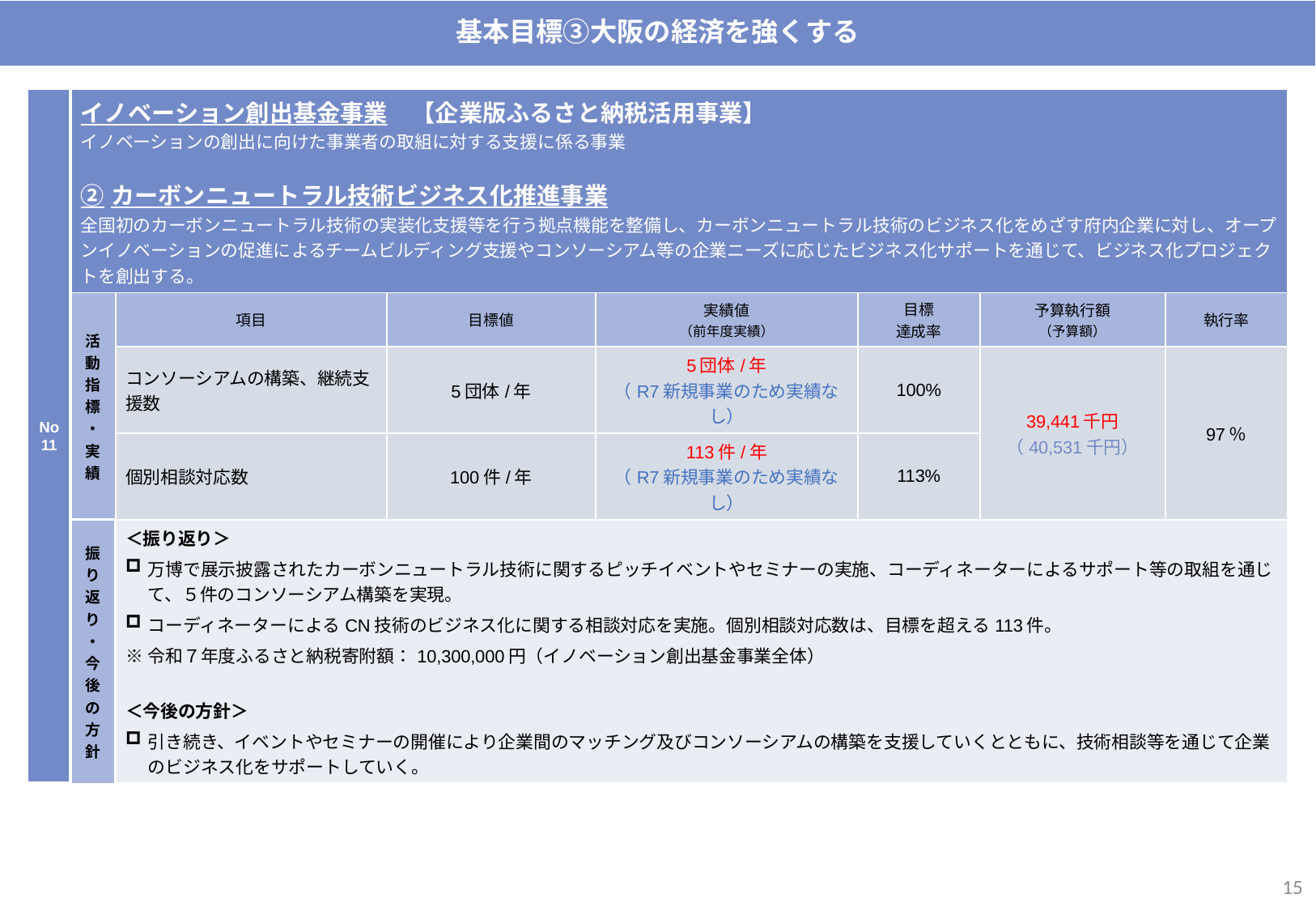

基本目標③大阪の経済を強くする
| No 11 | イノベーション創出基金事業　【企業版ふるさと納税活用事業】 イノベーションの創出に向けた事業者の取組に対する支援に係る事業 ②カーボンニュートラル技術ビジネス化推進事業 全国初のカーボンニュートラル技術の実装化支援等を行う拠点機能を整備し、カーボンニュートラル技術のビジネス化をめざす府内企業に対し、オープンイノベーションの促進によるチームビルディング支援やコンソーシアム等の企業ニーズに応じたビジネス化サポートを通じて、ビジネス化プロジェクトを創出する。 |  |  |  |  |  |  |
| --- | --- | --- | --- | --- | --- | --- | --- |
|  | 活動指標・実績 | 項目 | 目標値 | 実績値 （前年度実績） | 目標 達成率 | 予算執行額 （予算額） | 執行率 |
|  |  | コンソーシアムの構築、継続支援数 | 5団体/年 | 5団体/年 （R7新規事業のため実績なし） | 100% | 39,441千円 （40,531千円） | 97％ |
|  |  | 個別相談対応数 | 100件/年 | 113件/年 （R7新規事業のため実績なし） | 113% |  |  |
|  | 振り返り・今後の方針 | ＜振り返り＞ 万博で展示披露されたカーボンニュートラル技術に関するピッチイベントやセミナーの実施、コーディネーターによるサポート等の取組を通じて、５件のコンソーシアム構築を実現。 コーディネーターによるCN技術のビジネス化に関する相談対応を実施。個別相談対応数は、目標を超える113件。 ※令和７年度ふるさと納税寄附額：10,300,000円（イノベーション創出基金事業全体） ＜今後の方針＞ 引き続き、イベントやセミナーの開催により企業間のマッチング及びコンソーシアムの構築を支援していくとともに、技術相談等を通じて企業のビジネス化をサポートしていく。 |  |  |  |  |  |
15